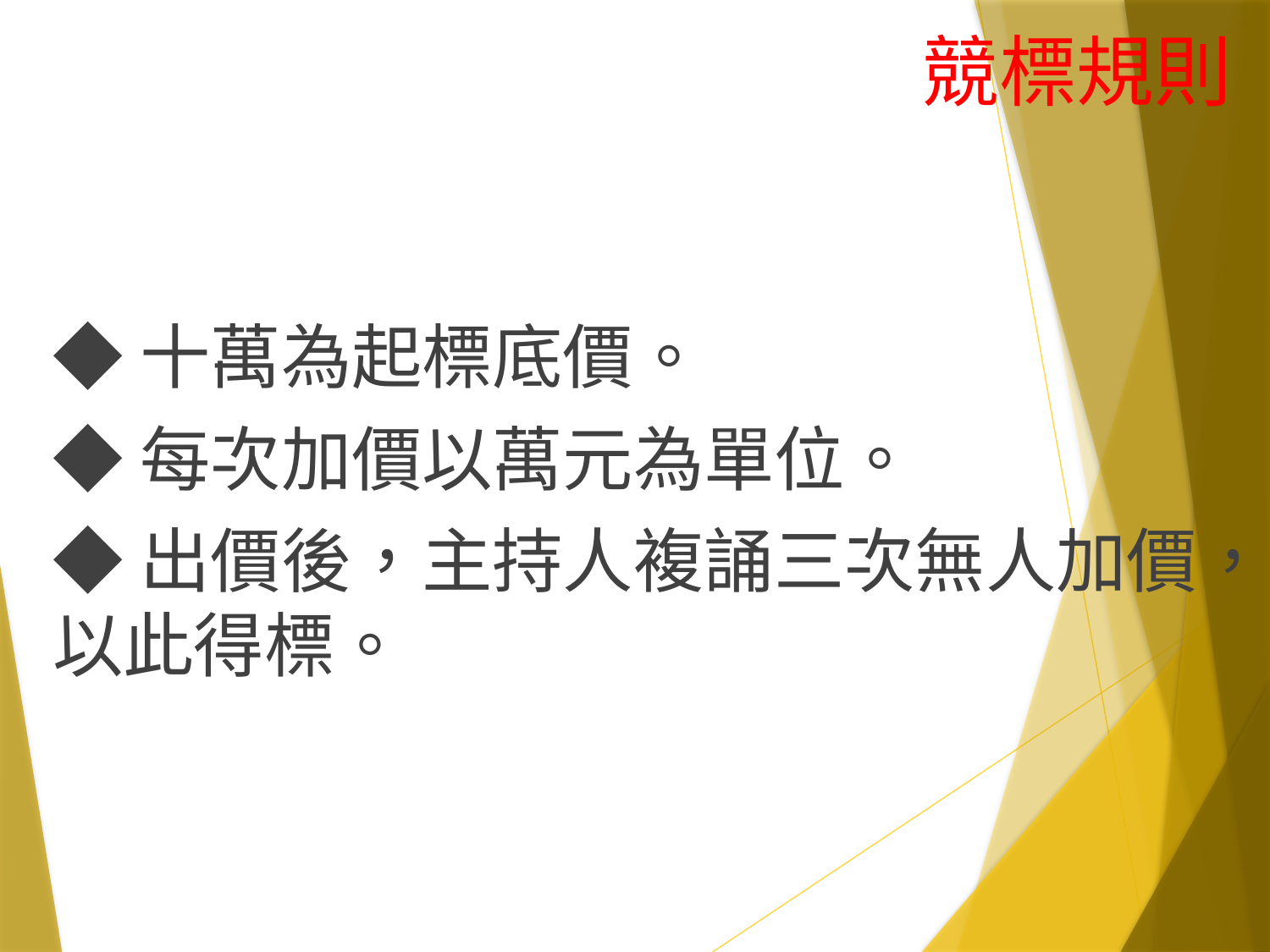

競標規則
#
◆十萬為起標底價。
◆每次加價以萬元為單位。
◆出價後，主持人複誦三次無人加價，以此得標。